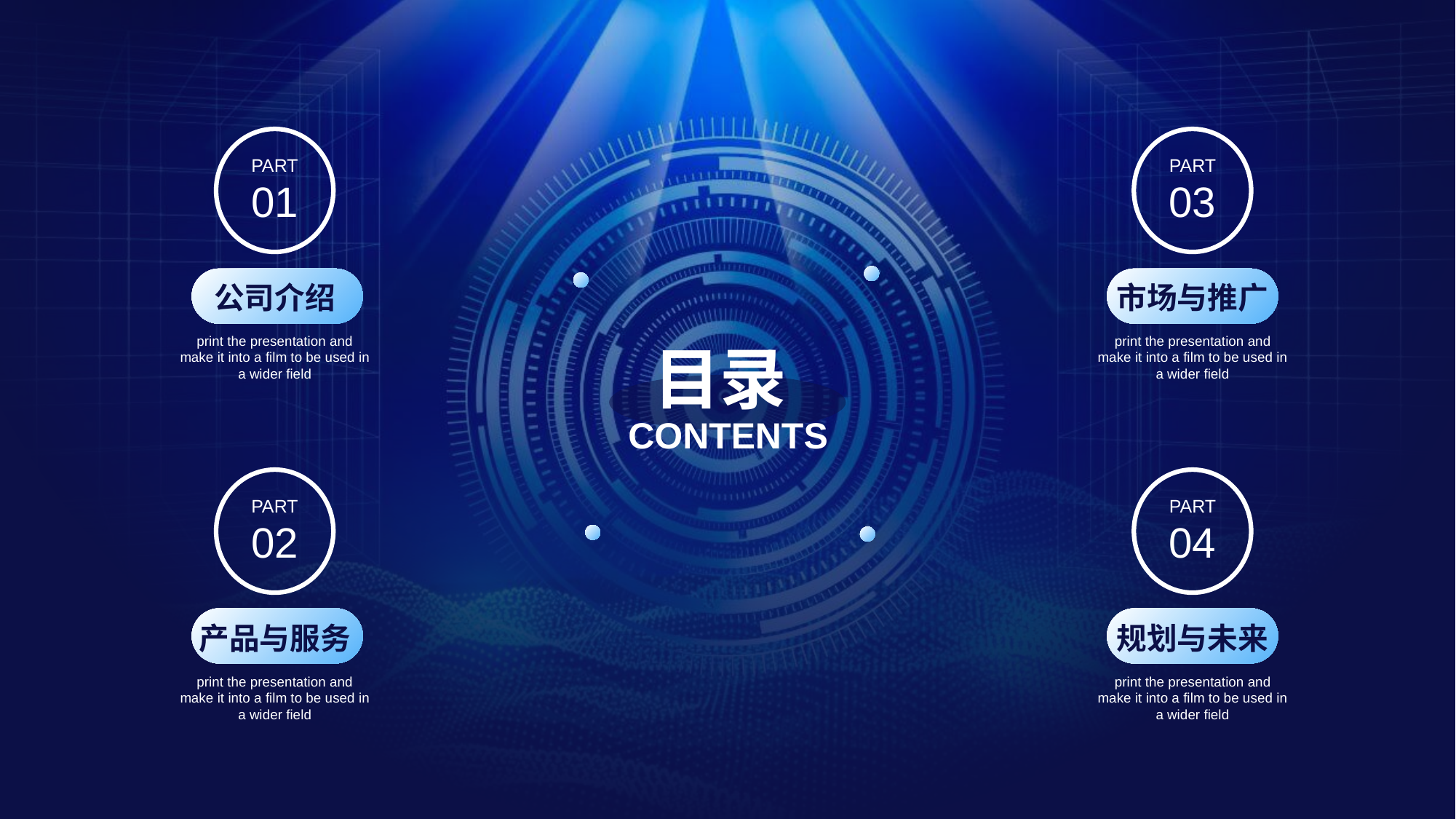

PART
01
公司介绍
print the presentation and make it into a film to be used in a wider field

PART
03
市场与推广
print the presentation and make it into a film to be used in a wider field

目录
CONTENTS

PART
02
产品与服务
print the presentation and make it into a film to be used in a wider field

PART
04
规划与未来
print the presentation and make it into a film to be used in a wider field